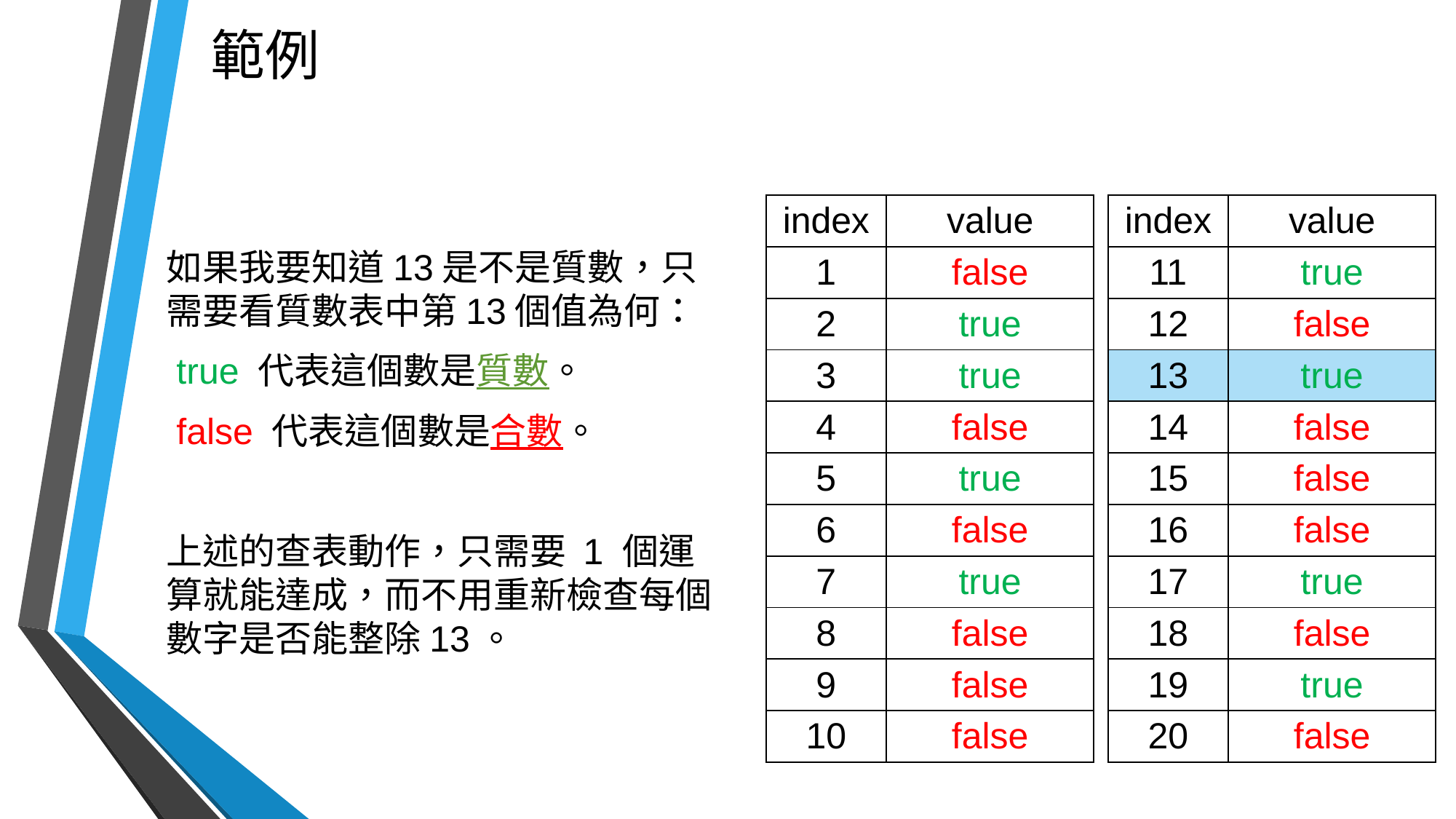

# 範例
如果我要知道13是不是質數，只需要看質數表中第13個值為何：
 true 代表這個數是質數。
 false 代表這個數是合數。

上述的查表動作，只需要 1 個運算就能達成，而不用重新檢查每個數字是否能整除13。
| index | value |
| --- | --- |
| 1 | false |
| 2 | true |
| 3 | true |
| 4 | false |
| 5 | true |
| 6 | false |
| 7 | true |
| 8 | false |
| 9 | false |
| 10 | false |
| index | value |
| --- | --- |
| 11 | true |
| 12 | false |
| 13 | true |
| 14 | false |
| 15 | false |
| 16 | false |
| 17 | true |
| 18 | false |
| 19 | true |
| 20 | false |